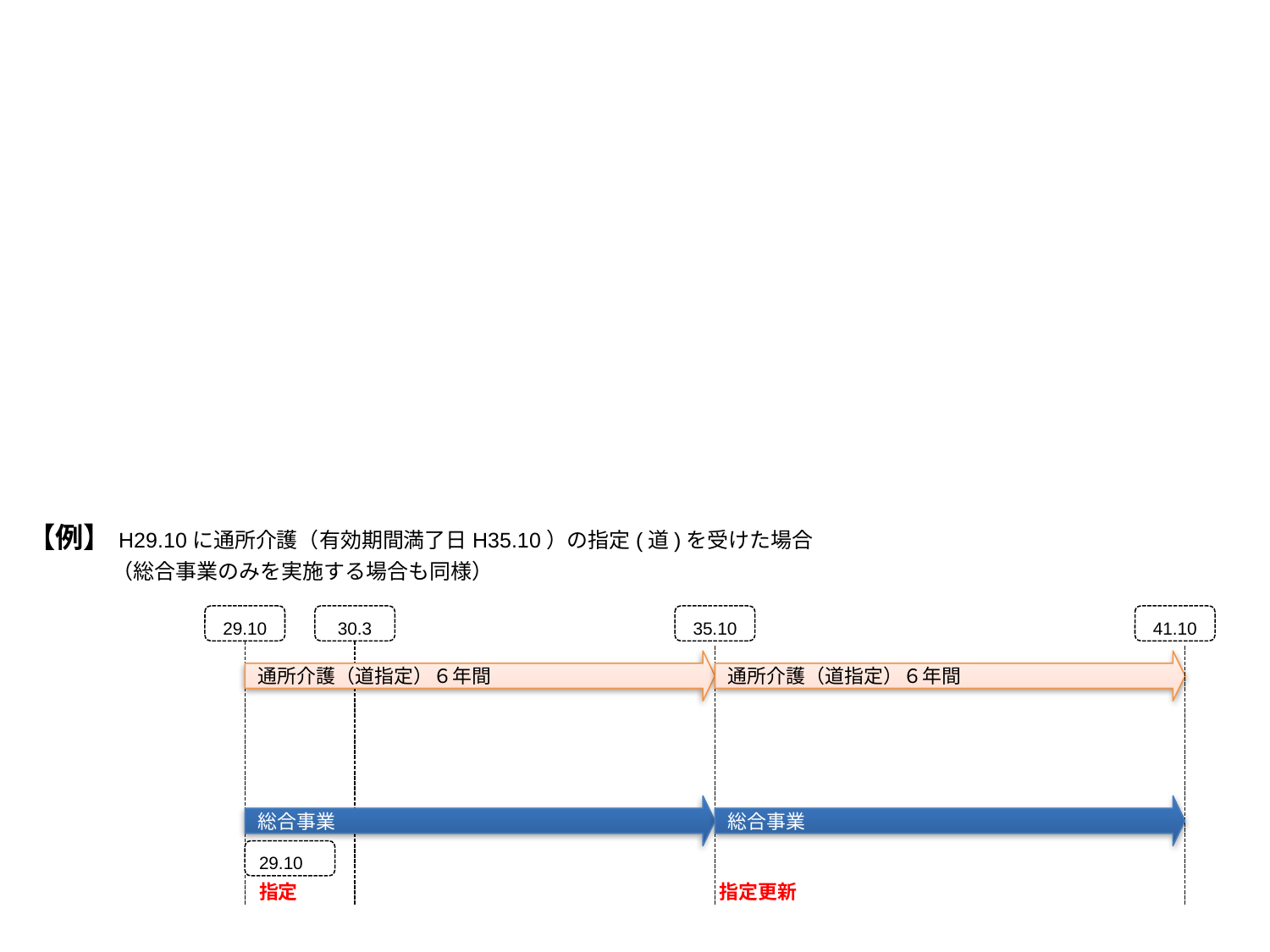

【例】H29.10に通所介護（有効期間満了日H35.10）の指定(道)を受けた場合
　　　　（総合事業のみを実施する場合も同様）
29.10
30.3
35.10
41.10
通所介護（道指定）６年間
通所介護（道指定）６年間
総合事業
総合事業
29.10
指定
指定更新